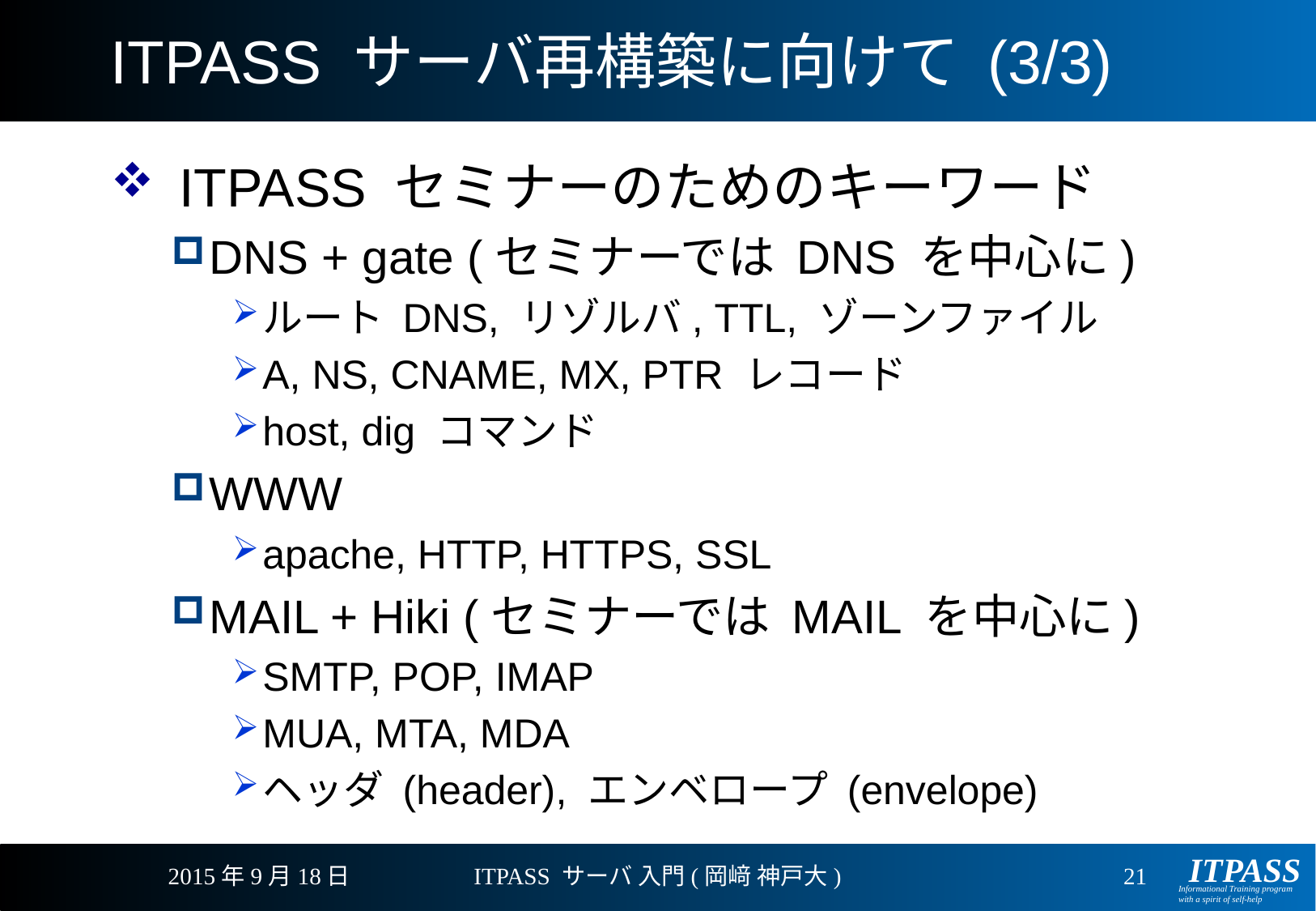

# ITPASS サーバ再構築に向けて (3/3)
ITPASS セミナーのためのキーワード
DNS + gate (セミナーでは DNS を中心に)
ルート DNS, リゾルバ, TTL, ゾーンファイル
A, NS, CNAME, MX, PTR レコード
host, dig コマンド
WWW
apache, HTTP, HTTPS, SSL
MAIL + Hiki (セミナーでは MAIL を中心に)
SMTP, POP, IMAP
MUA, MTA, MDA
ヘッダ (header), エンベロープ (envelope)
2015年9月18日
ITPASS サーバ 入門(岡﨑 神戸大)
21